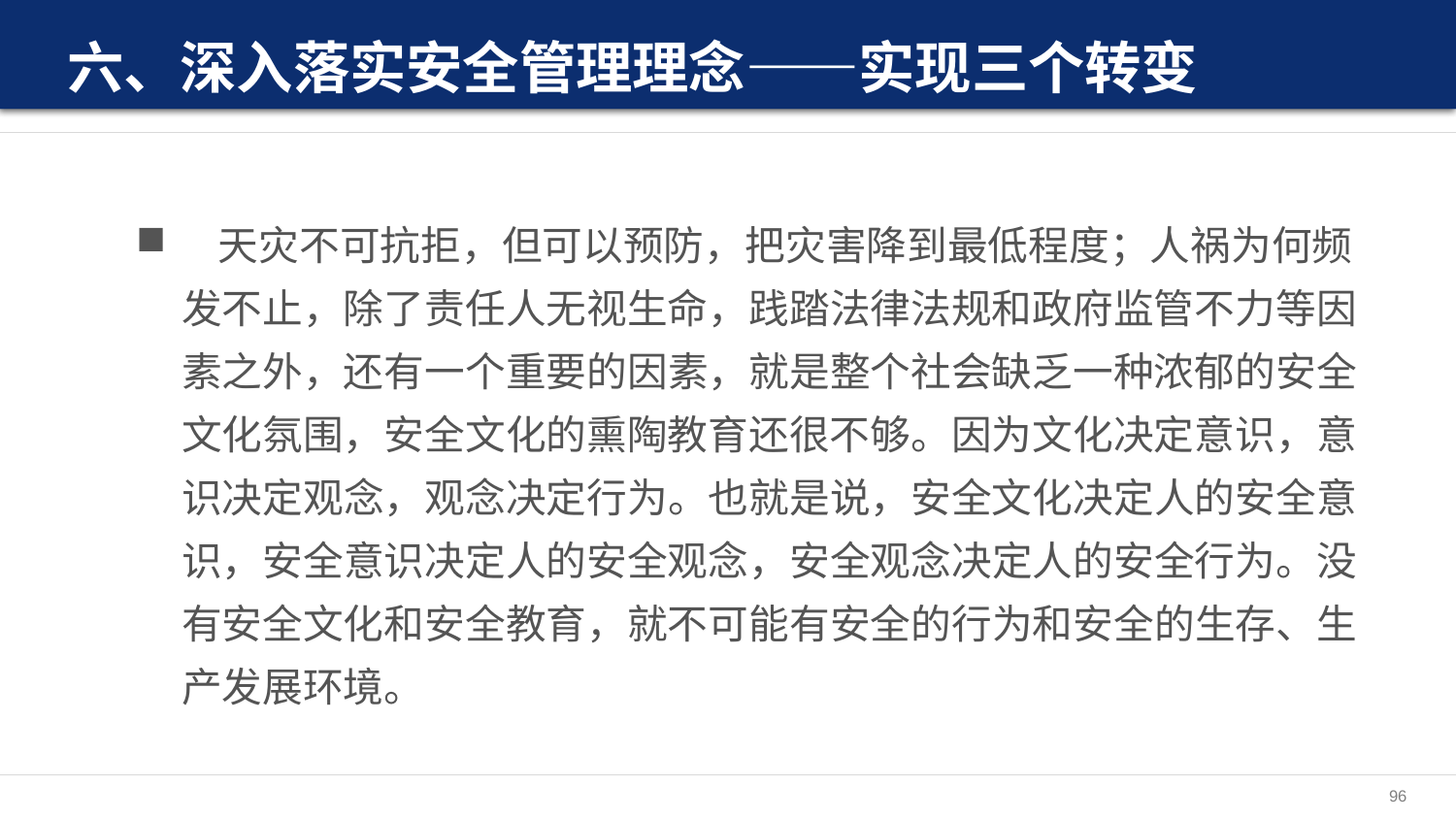

六、深入落实安全管理理念——实现三个转变
   天灾不可抗拒，但可以预防，把灾害降到最低程度；人祸为何频发不止，除了责任人无视生命，践踏法律法规和政府监管不力等因素之外，还有一个重要的因素，就是整个社会缺乏一种浓郁的安全文化氛围，安全文化的熏陶教育还很不够。因为文化决定意识，意识决定观念，观念决定行为。也就是说，安全文化决定人的安全意识，安全意识决定人的安全观念，安全观念决定人的安全行为。没有安全文化和安全教育，就不可能有安全的行为和安全的生存、生产发展环境。
96